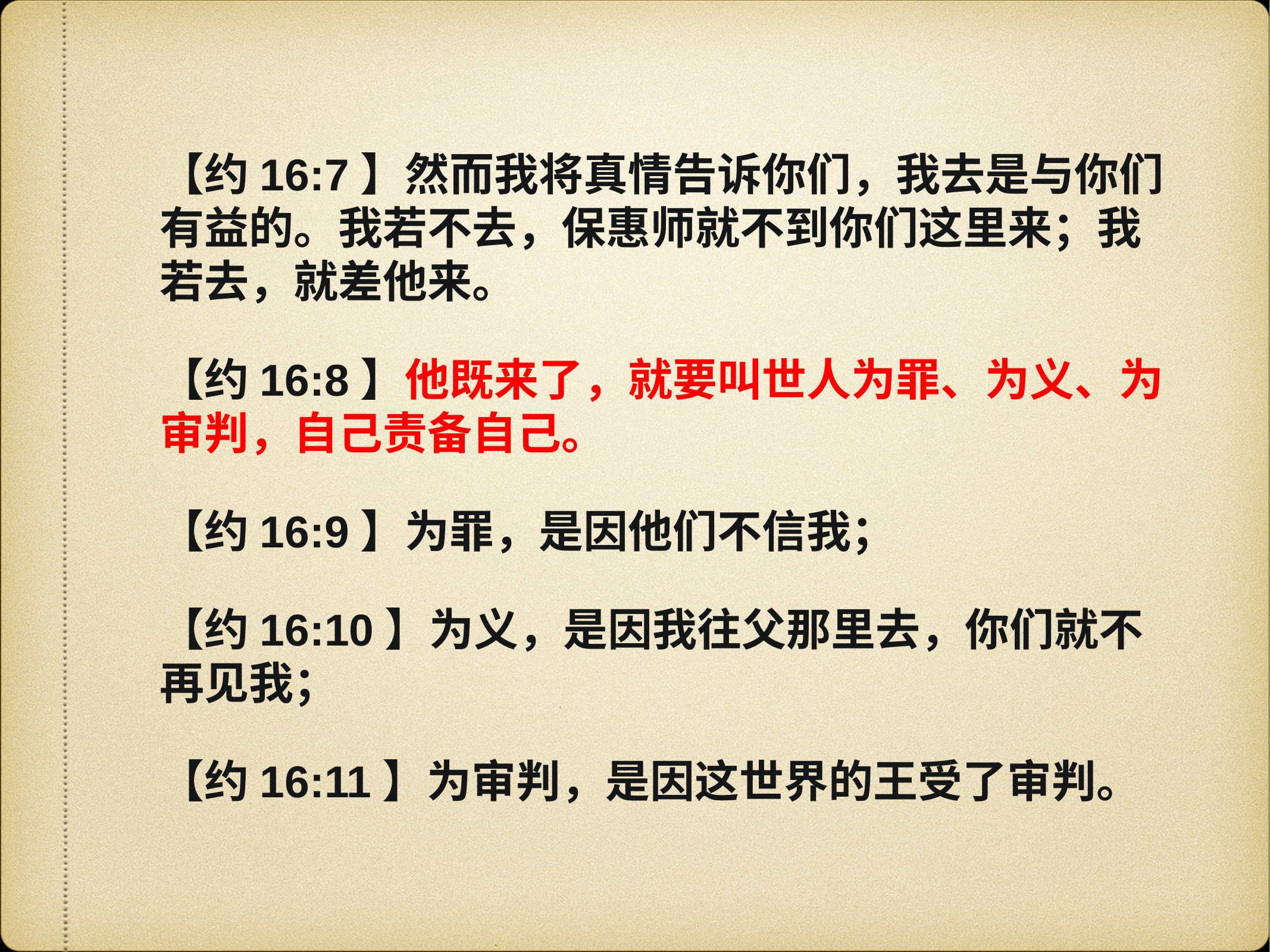

【约16:7】然而我将真情告诉你们，我去是与你们有益的。我若不去，保惠师就不到你们这里来；我若去，就差他来。
【约16:8】他既来了，就要叫世人为罪、为义、为审判，自己责备自己。
【约16:9】为罪，是因他们不信我；
【约16:10】为义，是因我往父那里去，你们就不再见我；
【约16:11】为审判，是因这世界的王受了审判。